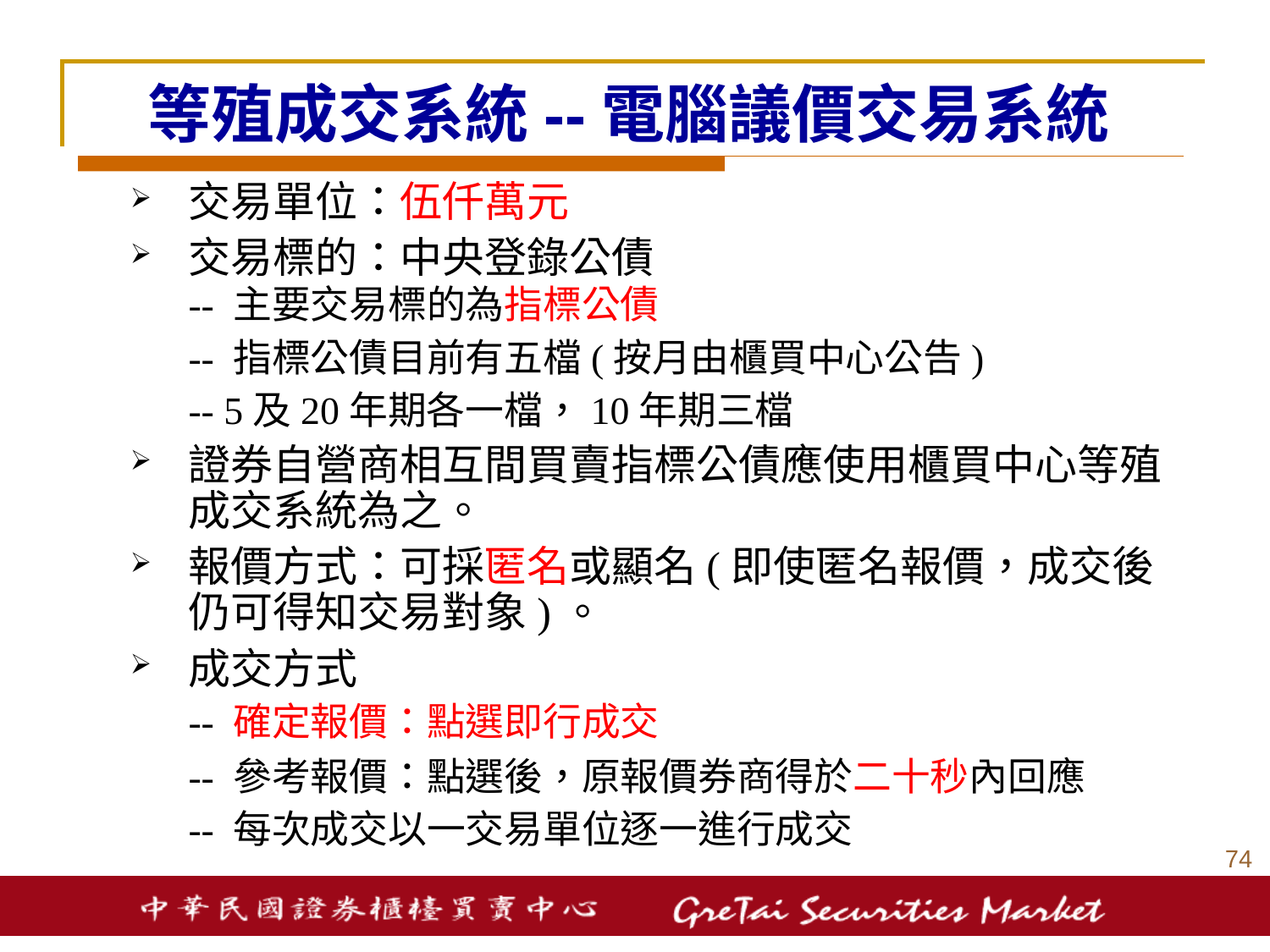

# 等殖成交系統--電腦議價交易系統

交易單位：伍仟萬元
交易標的：中央登錄公債
	-- 主要交易標的為指標公債
	-- 指標公債目前有五檔(按月由櫃買中心公告)
	-- 5及20年期各一檔，10年期三檔
證券自營商相互間買賣指標公債應使用櫃買中心等殖成交系統為之。
報價方式：可採匿名或顯名(即使匿名報價，成交後仍可得知交易對象)。
成交方式
	-- 確定報價：點選即行成交
	-- 參考報價：點選後，原報價券商得於二十秒內回應
	-- 每次成交以一交易單位逐一進行成交

74